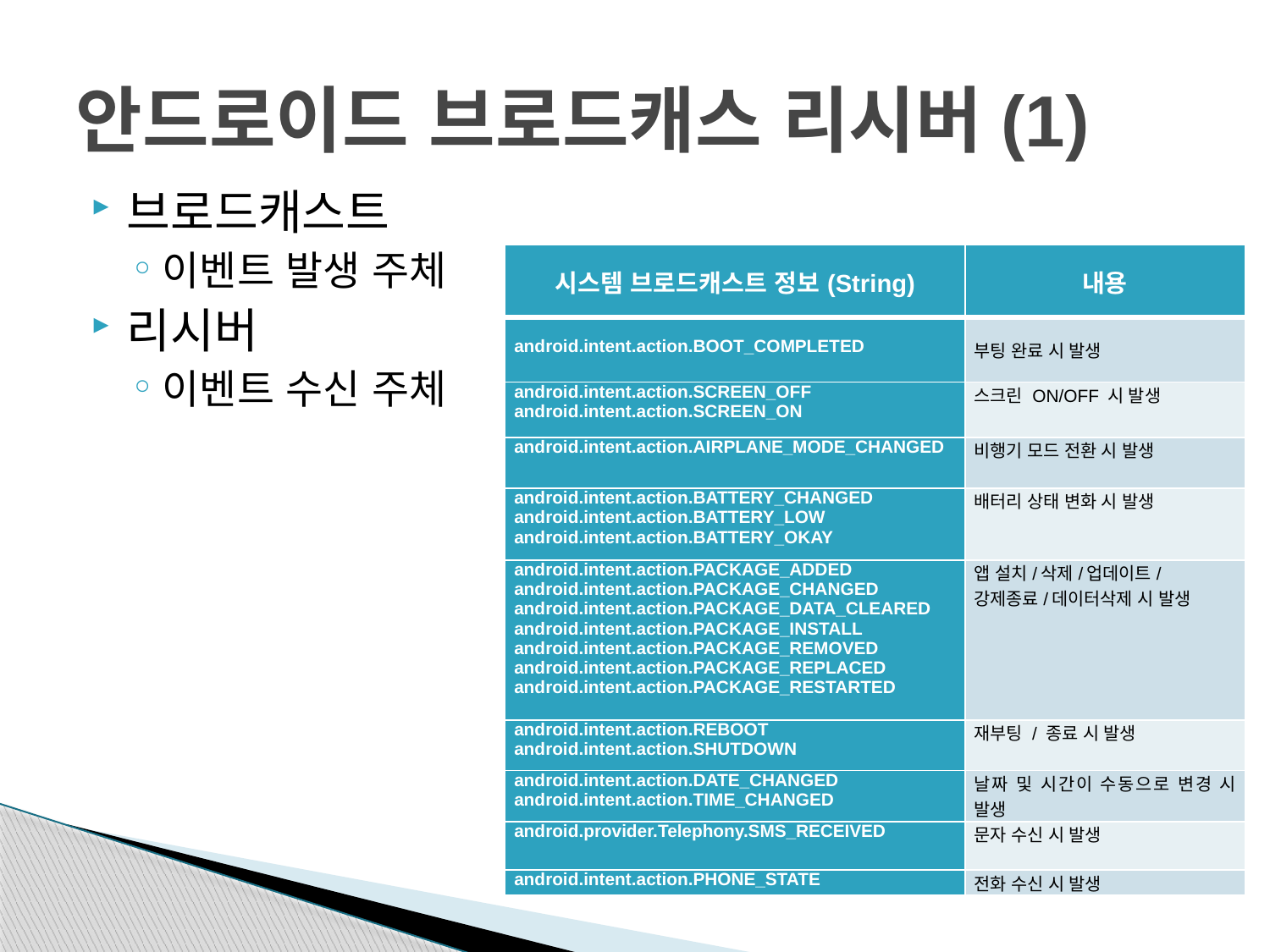

# 안드로이드 브로드캐스 리시버(1)
브로드캐스트
이벤트 발생 주체
리시버
이벤트 수신 주체
| 시스템 브로드캐스트 정보(String) | 내용 |
| --- | --- |
| android.intent.action.BOOT\_COMPLETED | 부팅 완료 시 발생 |
| android.intent.action.SCREEN\_OFF android.intent.action.SCREEN\_ON | 스크린 ON/OFF 시 발생 |
| android.intent.action.AIRPLANE\_MODE\_CHANGED | 비행기 모드 전환 시 발생 |
| android.intent.action.BATTERY\_CHANGED android.intent.action.BATTERY\_LOW android.intent.action.BATTERY\_OKAY | 배터리 상태 변화 시 발생 |
| android.intent.action.PACKAGE\_ADDED android.intent.action.PACKAGE\_CHANGED android.intent.action.PACKAGE\_DATA\_CLEARED android.intent.action.PACKAGE\_INSTALL android.intent.action.PACKAGE\_REMOVED android.intent.action.PACKAGE\_REPLACED android.intent.action.PACKAGE\_RESTARTED | 앱 설치/삭제/업데이트/ 강제종료/데이터삭제 시 발생 |
| android.intent.action.REBOOT android.intent.action.SHUTDOWN | 재부팅 / 종료 시 발생 |
| android.intent.action.DATE\_CHANGED android.intent.action.TIME\_CHANGED | 날짜 및 시간이 수동으로 변경 시 발생 |
| android.provider.Telephony.SMS\_RECEIVED | 문자 수신 시 발생 |
| android.intent.action.PHONE\_STATE | 전화 수신 시 발생 |